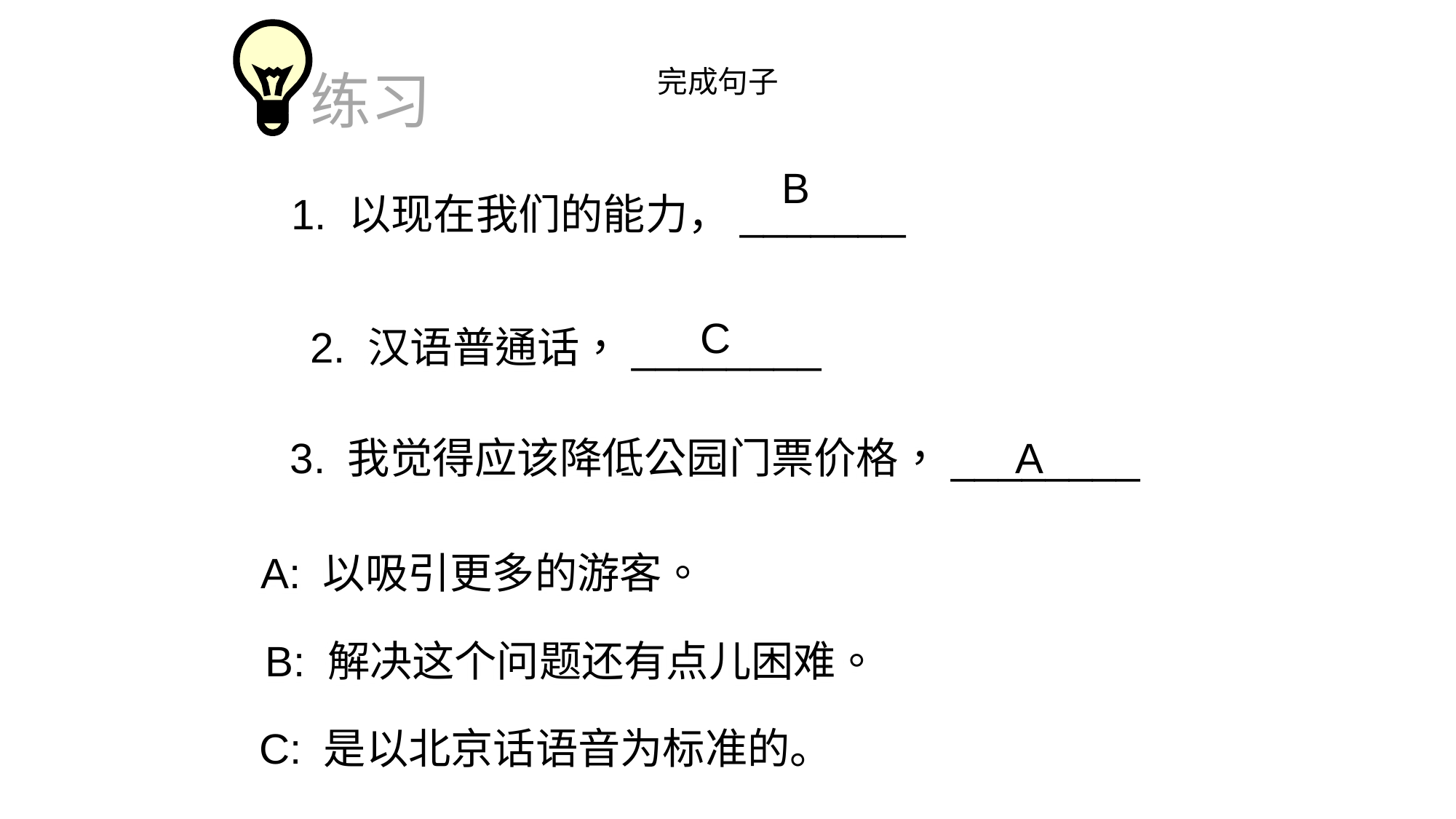

练习
完成句子
B
1. 以现在我们的能力，_______
C
2. 汉语普通话，________
3. 我觉得应该降低公园门票价格，________
A
A: 以吸引更多的游客。
B: 解决这个问题还有点儿困难。
C: 是以北京话语音为标准的。